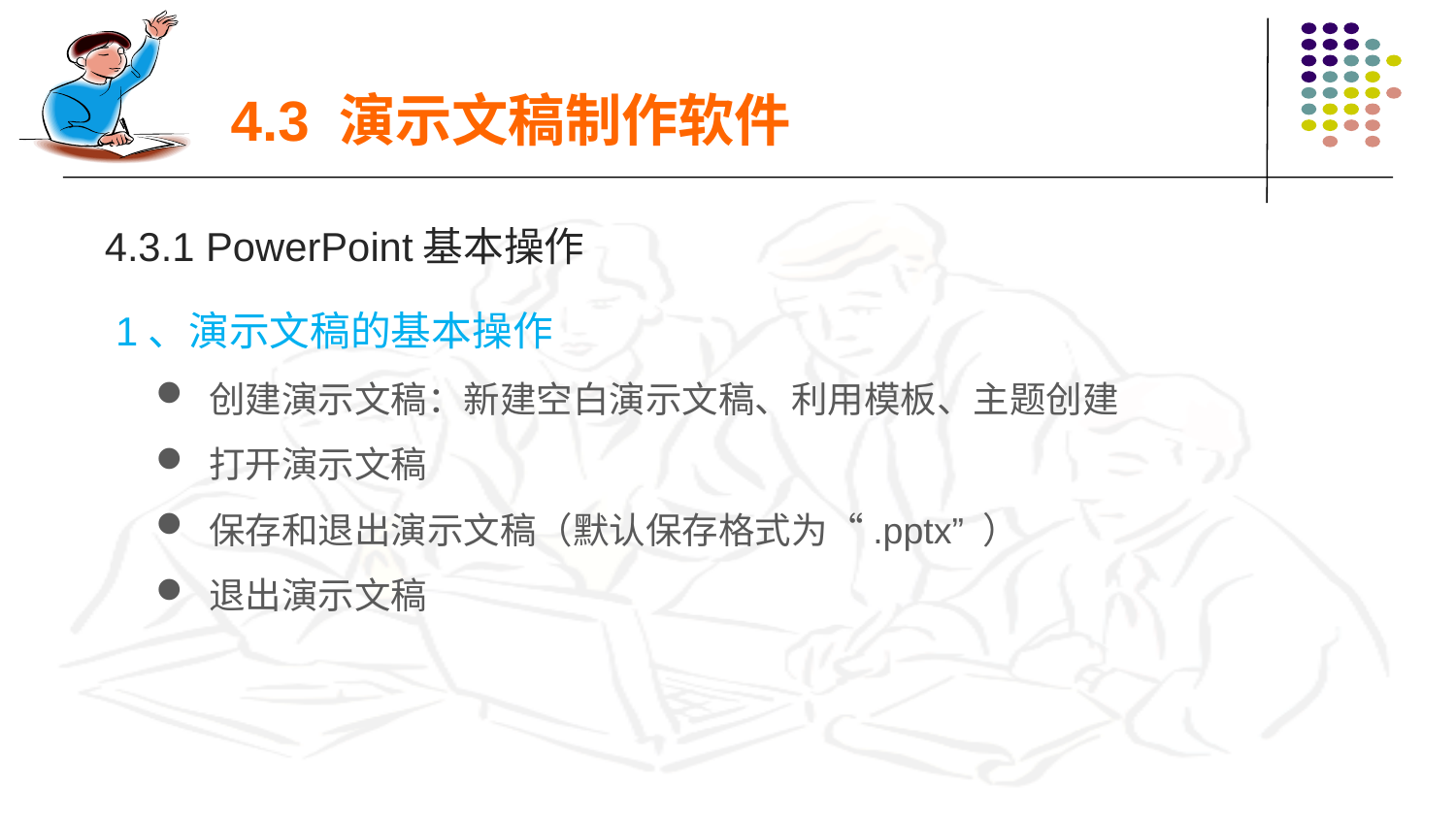

4.3 演示文稿制作软件
4.3.1 PowerPoint基本操作
1、演示文稿的基本操作
 创建演示文稿：新建空白演示文稿、利用模板、主题创建
 打开演示文稿
 保存和退出演示文稿（默认保存格式为“.pptx” ）
 退出演示文稿